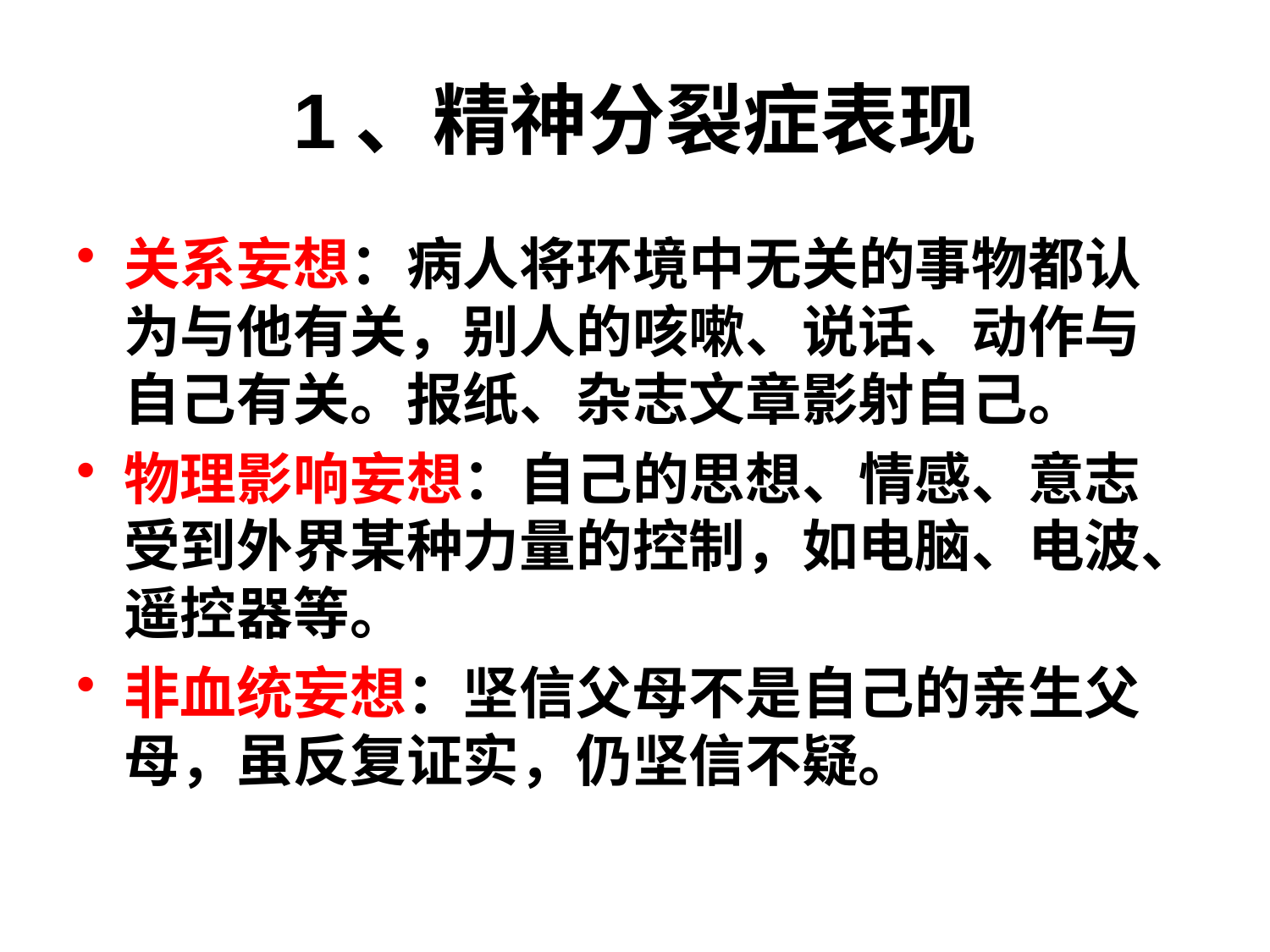

# 1、精神分裂症表现
关系妄想：病人将环境中无关的事物都认为与他有关，别人的咳嗽、说话、动作与自己有关。报纸、杂志文章影射自己。
物理影响妄想：自己的思想、情感、意志受到外界某种力量的控制，如电脑、电波、遥控器等。
非血统妄想：坚信父母不是自己的亲生父母，虽反复证实，仍坚信不疑。